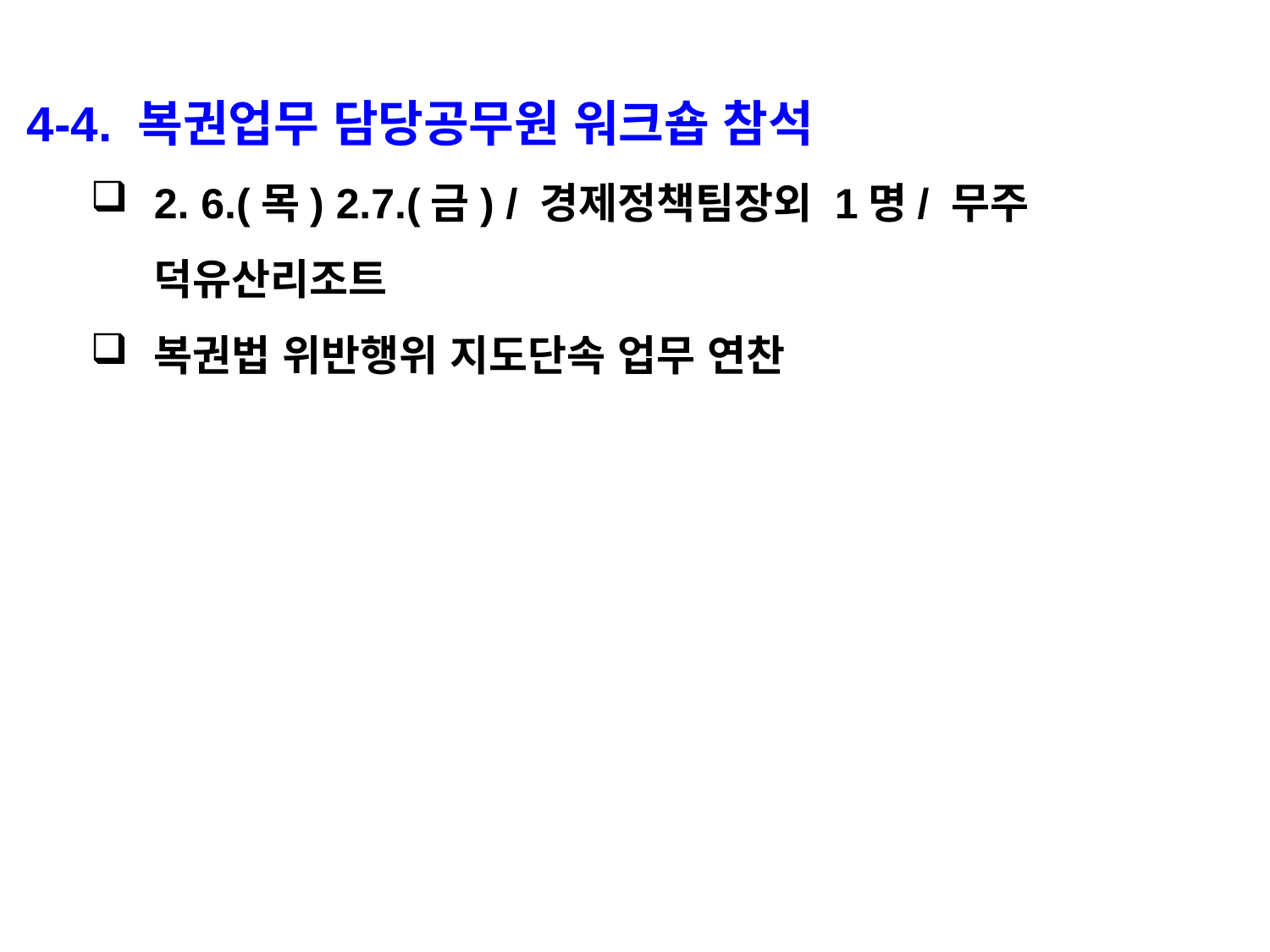

4-4. 복권업무 담당공무원 워크숍 참석
2. 6.(목) 2.7.(금) / 경제정책팀장외 1명/ 무주 덕유산리조트
복권법 위반행위 지도단속 업무 연찬